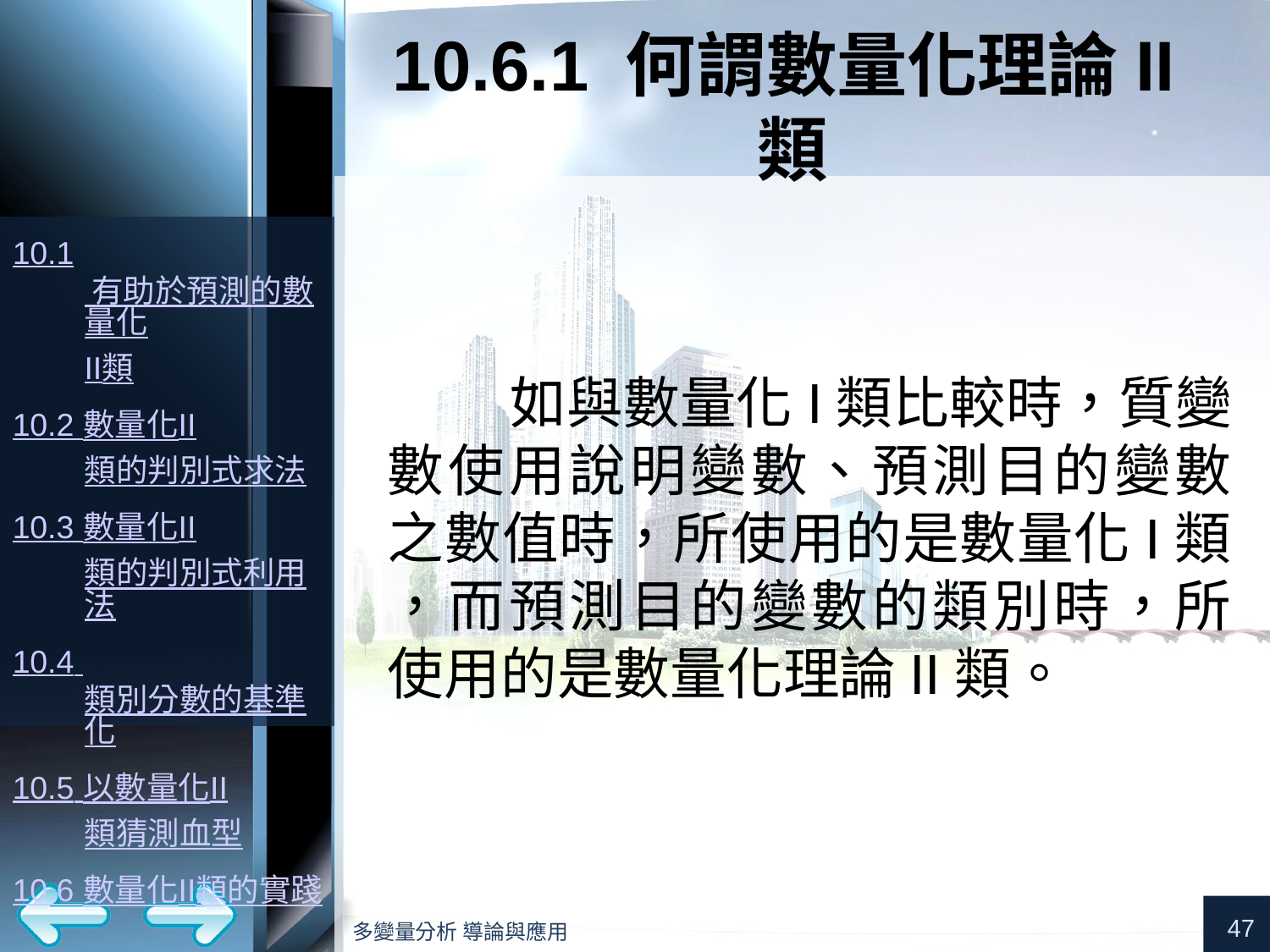

# 10.6.1 何謂數量化理論II類
如與數量化I類比較時，質變數使用說明變數、預測目的變數之數值時，所使用的是數量化I類
，而預測目的變數的類別時，所使用的是數量化理論II類。
47
多變量分析 導論與應用